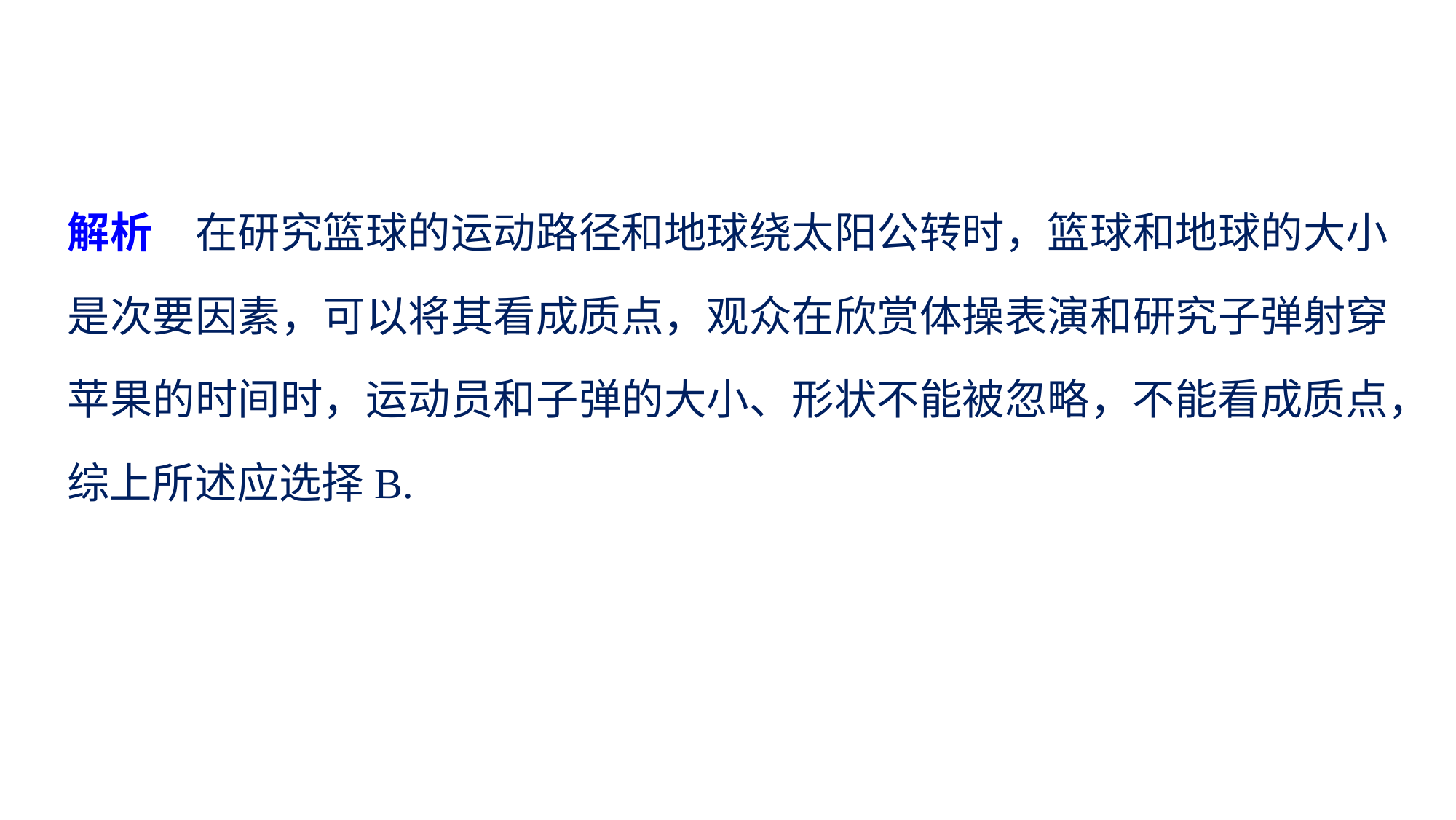

解析　在研究篮球的运动路径和地球绕太阳公转时，篮球和地球的大小是次要因素，可以将其看成质点，观众在欣赏体操表演和研究子弹射穿苹果的时间时，运动员和子弹的大小、形状不能被忽略，不能看成质点，综上所述应选择B.